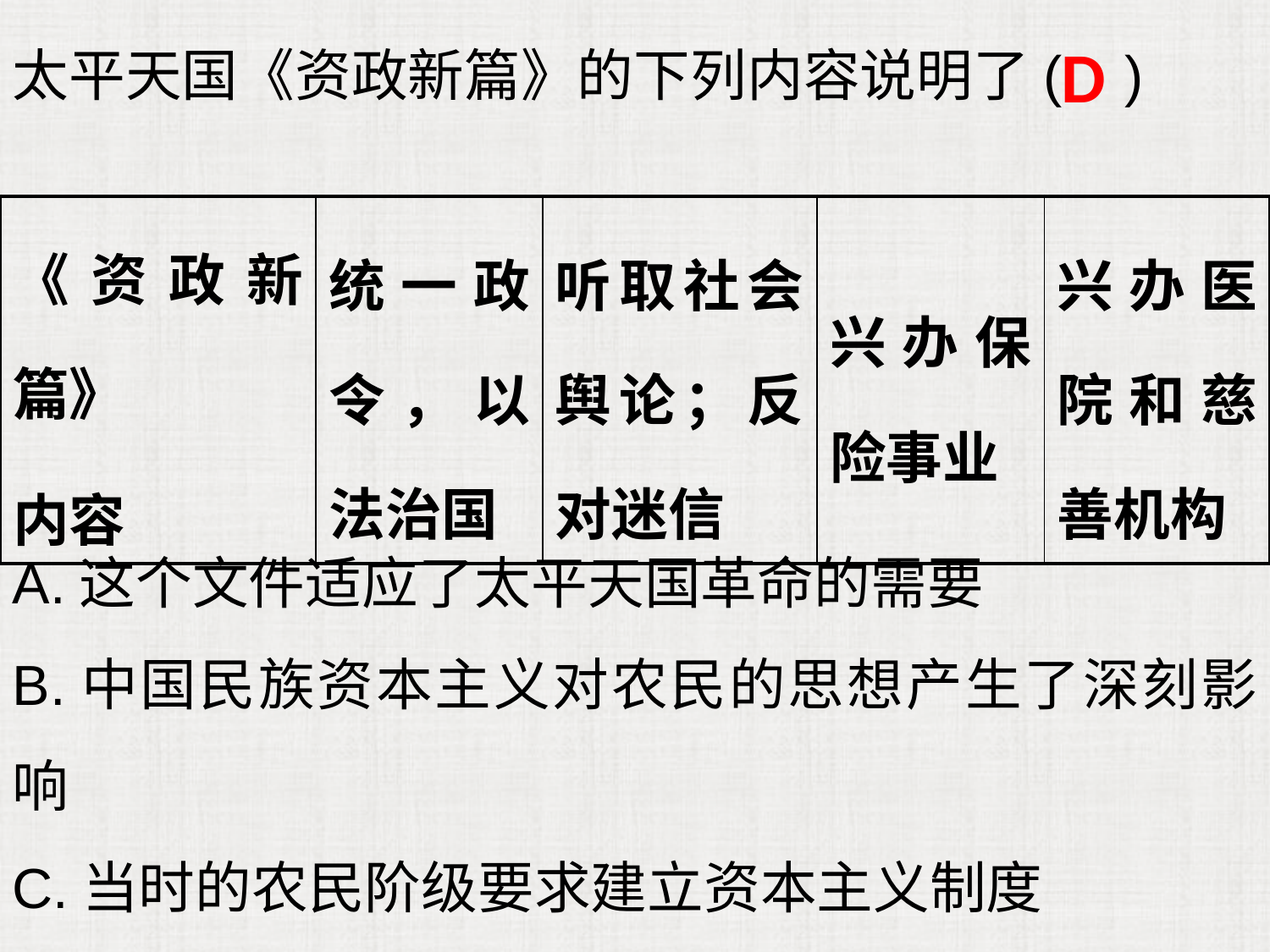

太平天国《资政新篇》的下列内容说明了(    )

A.这个文件适应了太平天国革命的需要
B.中国民族资本主义对农民的思想产生了深刻影响
C.当时的农民阶级要求建立资本主义制度
D.近代农民领袖能够接受资本主义性质的社会主张

D
| 《资政新篇》 内容 | 统一政令，以法治国 | 听取社会舆论；反对迷信 | 兴办保险事业 | 兴办医院和慈善机构 |
| --- | --- | --- | --- | --- |